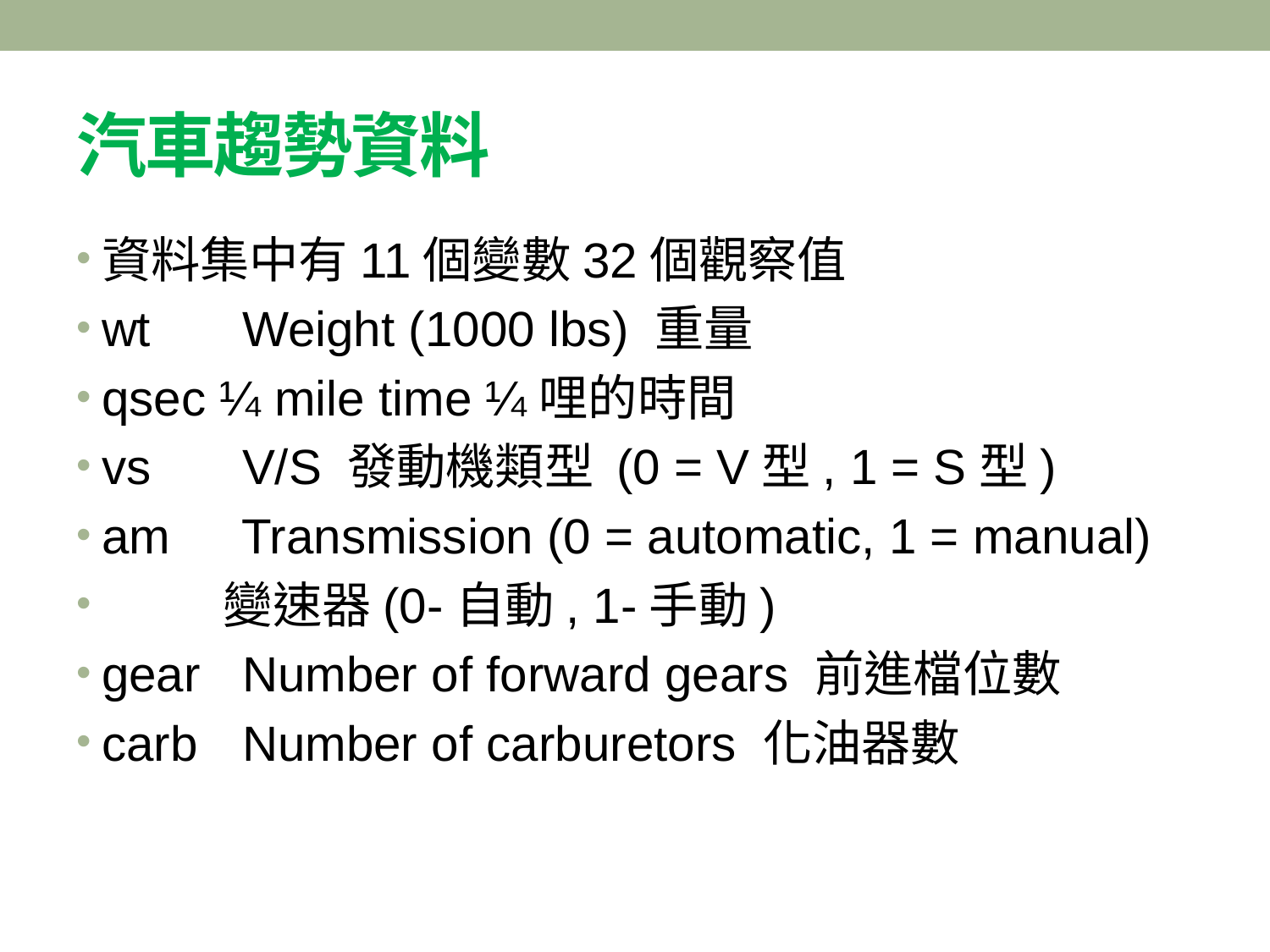

# 汽車趨勢資料
資料集中有11個變數32個觀察值
wt	 Weight (1000 lbs) 重量
qsec ¼ mile time ¼哩的時間
vs	 V/S 發動機類型 (0 = V型, 1 = S型)
am	 Transmission (0 = automatic, 1 = manual)
          變速器(0-自動, 1-手動)
gear	 Number of forward gears 前進檔位數
carb	 Number of carburetors 化油器數